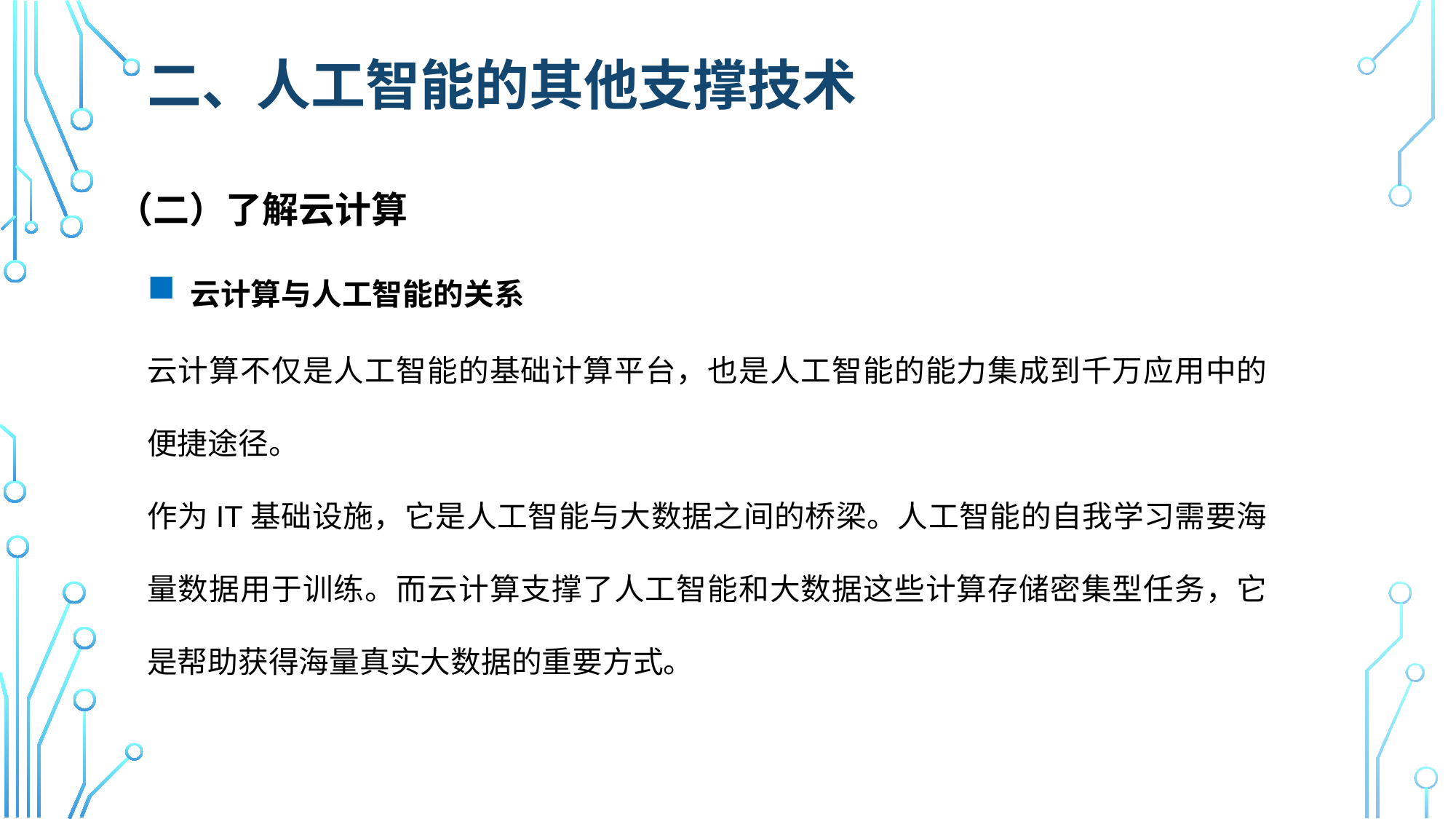

# 二、人工智能的其他支撑技术
（二）了解云计算
 云计算与人工智能的关系
云计算不仅是人工智能的基础计算平台，也是人工智能的能力集成到千万应用中的便捷途径。
作为IT基础设施，它是人工智能与大数据之间的桥梁。人工智能的自我学习需要海量数据用于训练。而云计算支撑了人工智能和大数据这些计算存储密集型任务，它是帮助获得海量真实大数据的重要方式。